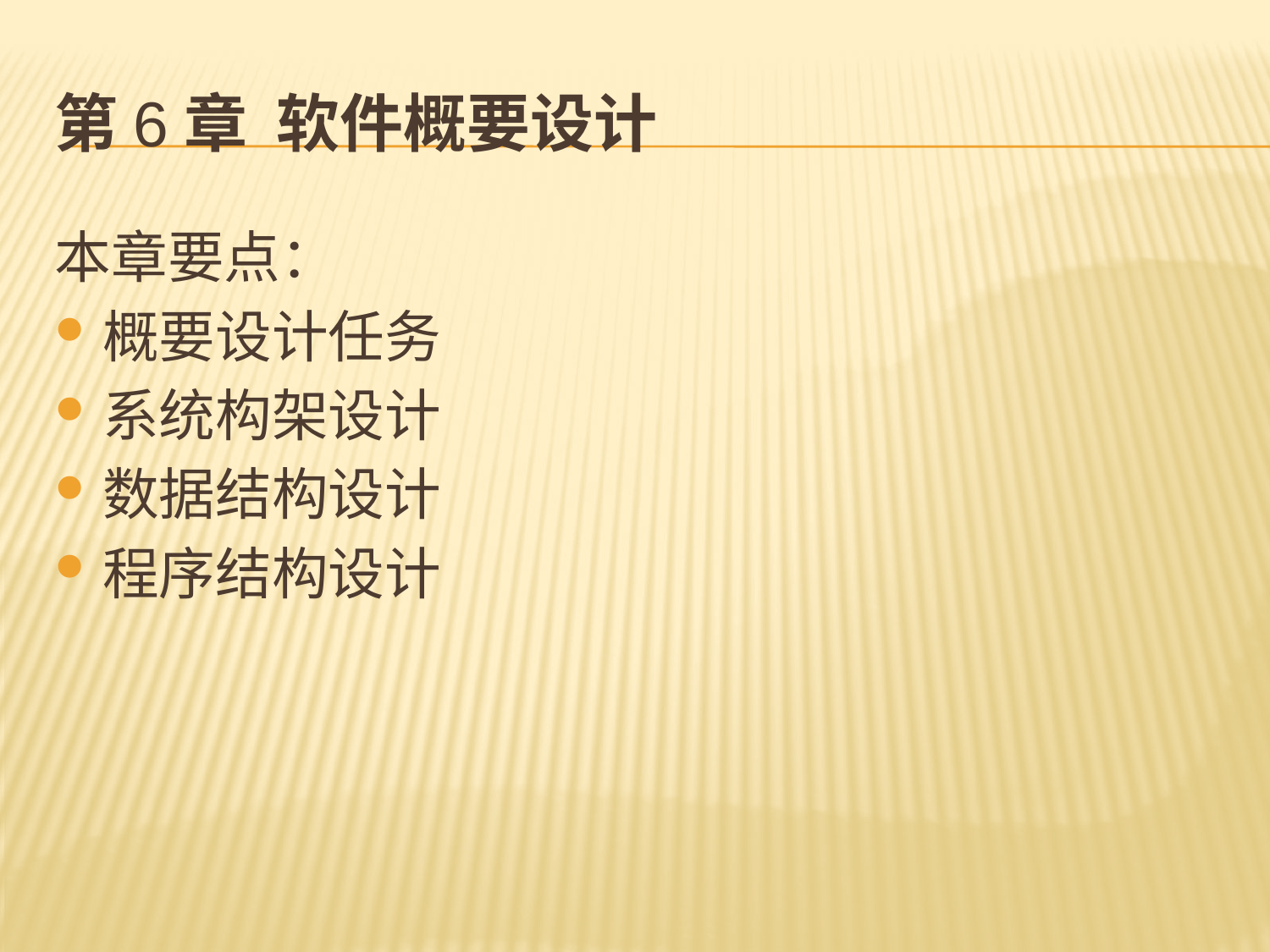

# 第6章  软件概要设计
本章要点：
概要设计任务
系统构架设计
数据结构设计
程序结构设计